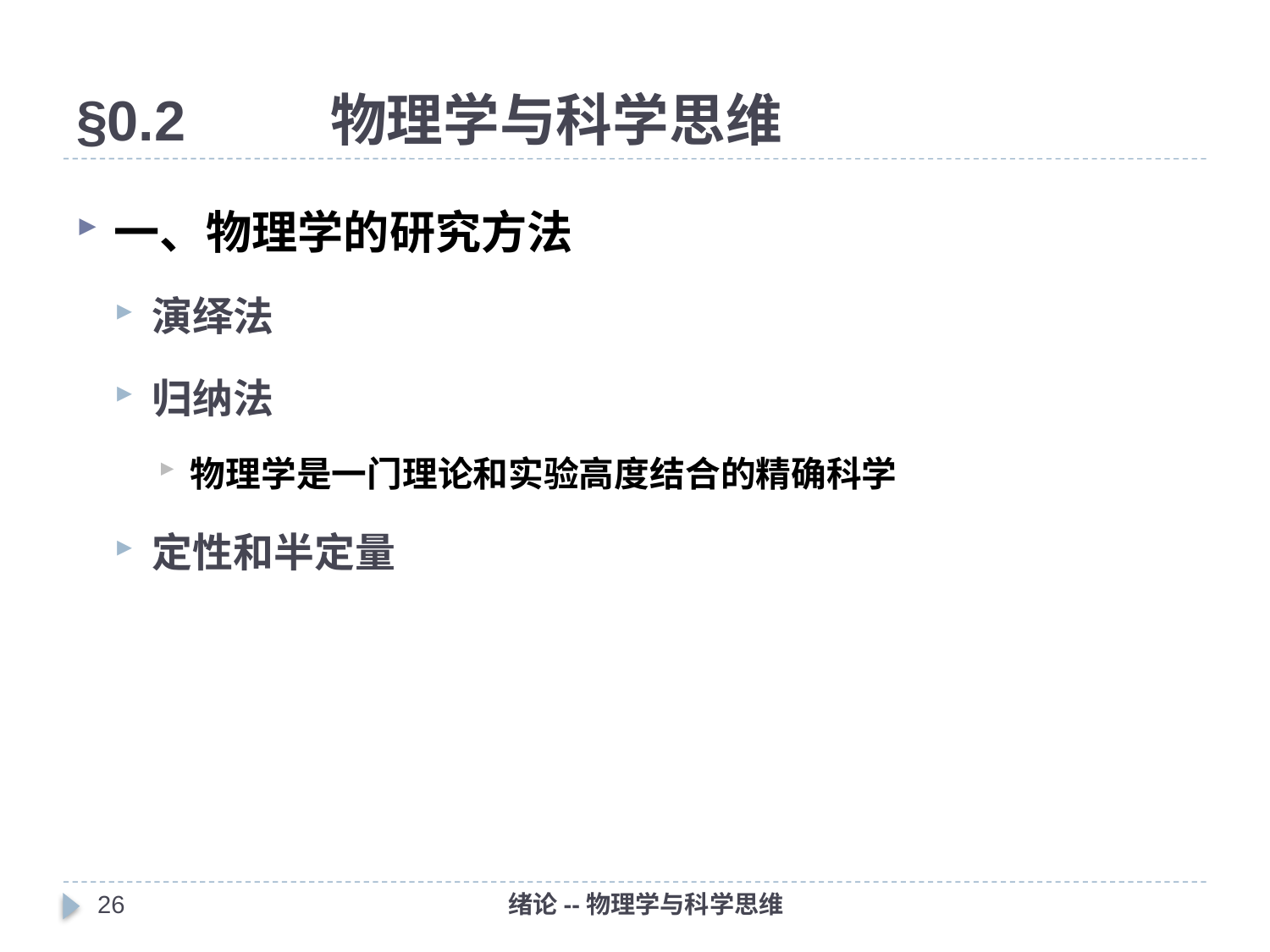

# §0.2		物理学与科学思维
一、物理学的研究方法
演绎法
归纳法
物理学是一门理论和实验高度结合的精确科学
定性和半定量

26
绪论--物理学与科学思维